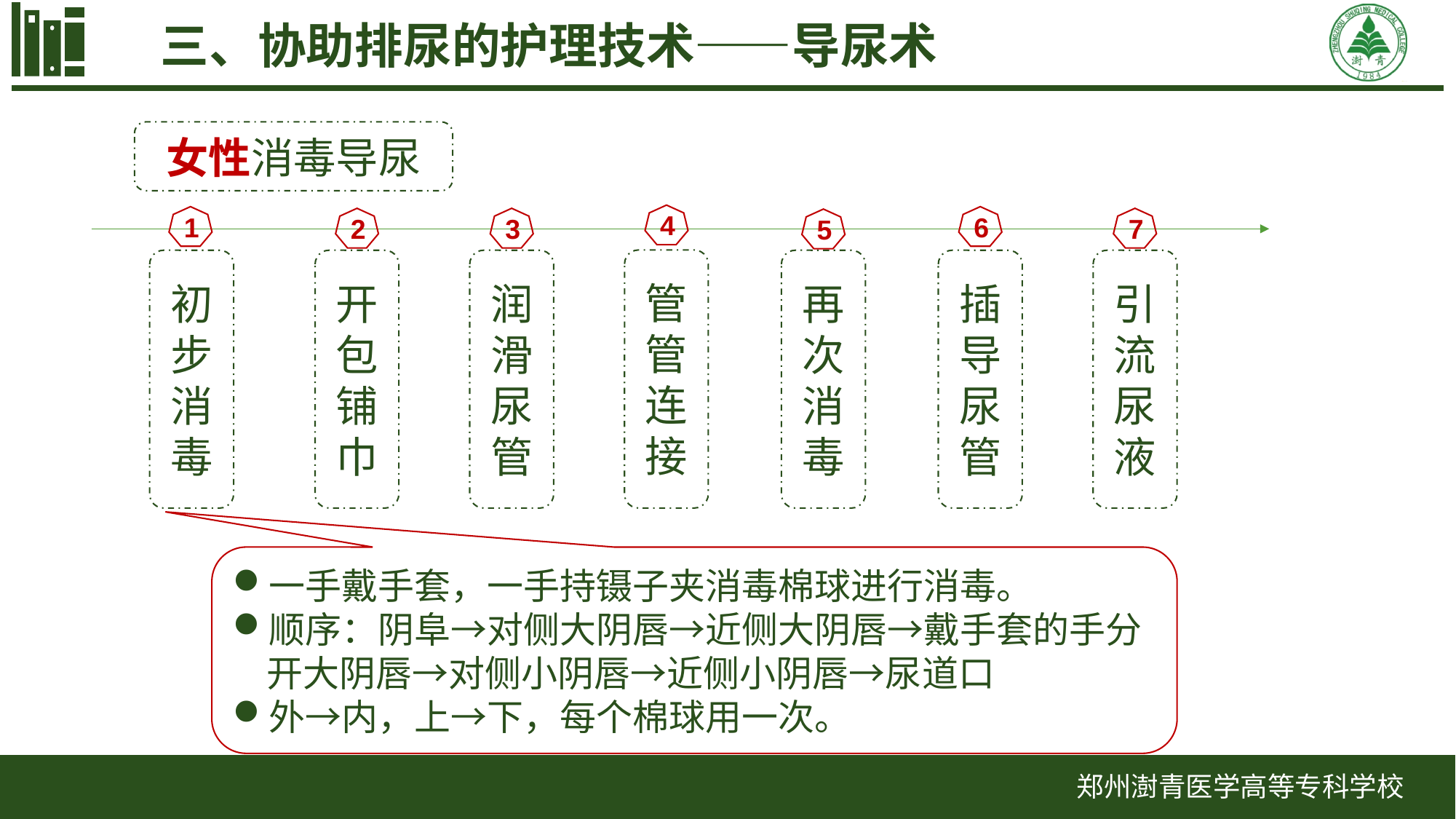

三、协助排尿的护理技术——导尿术
女性消毒导尿
4
管管连接
1
初步消毒
6
插导尿管
2
开包铺巾
3
润滑尿管
7
引流尿液
5
再次消毒
一手戴手套，一手持镊子夹消毒棉球进行消毒。
顺序：阴阜→对侧大阴唇→近侧大阴唇→戴手套的手分开大阴唇→对侧小阴唇→近侧小阴唇→尿道口
外→内，上→下，每个棉球用一次。
郑州澍青医学高等专科学校